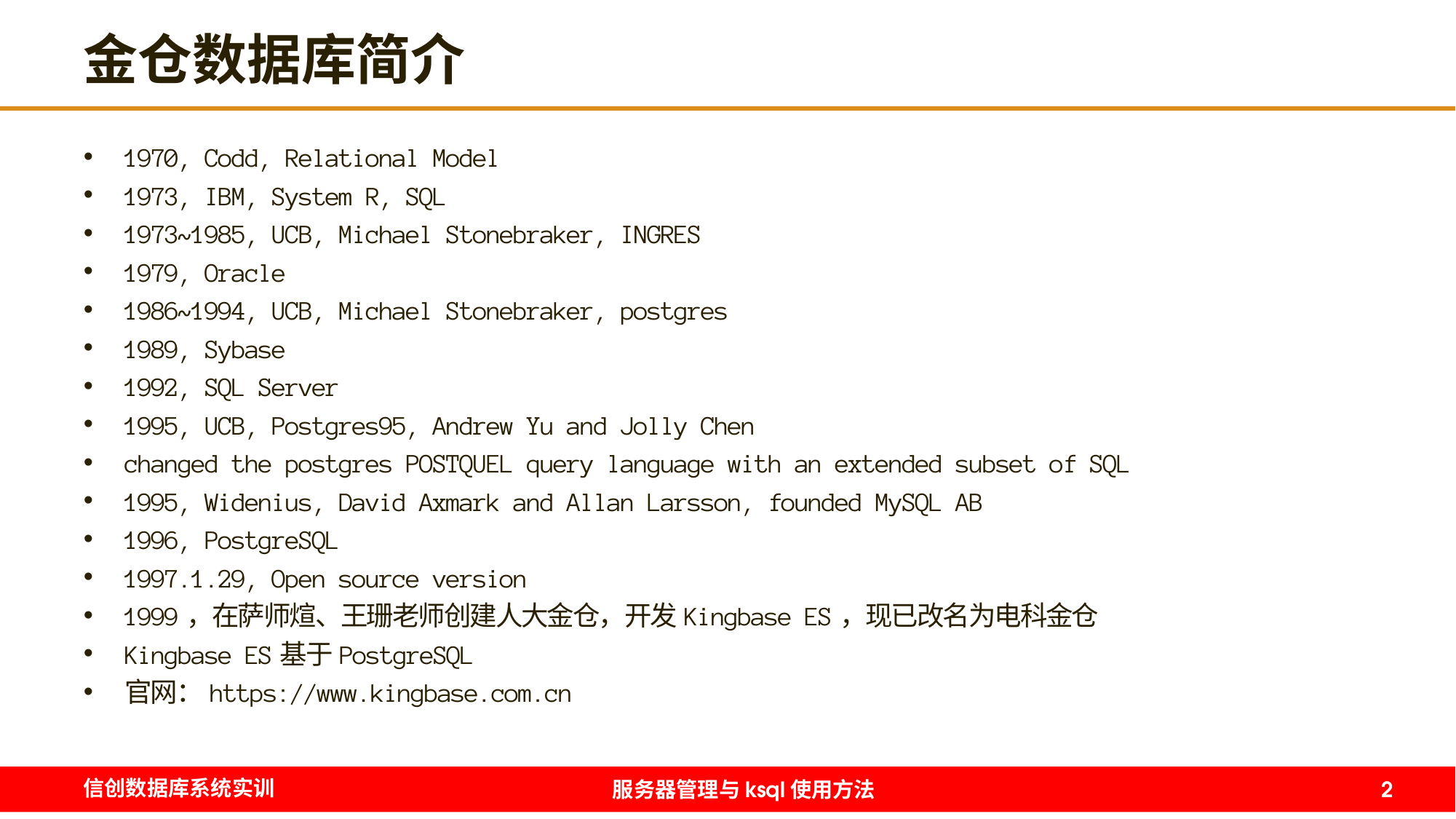

# 金仓数据库简介
1970, Codd, Relational Model
1973, IBM, System R, SQL
1973~1985, UCB, Michael Stonebraker, INGRES
1979, Oracle
1986~1994, UCB, Michael Stonebraker, postgres
1989, Sybase
1992, SQL Server
1995, UCB, Postgres95, Andrew Yu and Jolly Chen
changed the postgres POSTQUEL query language with an extended subset of SQL
1995, Widenius, David Axmark and Allan Larsson, founded MySQL AB
1996, PostgreSQL
1997.1.29, Open source version
1999，在萨师煊、王珊老师创建人大金仓，开发Kingbase ES，现已改名为电科金仓
Kingbase ES基于PostgreSQL
官网：https://www.kingbase.com.cn